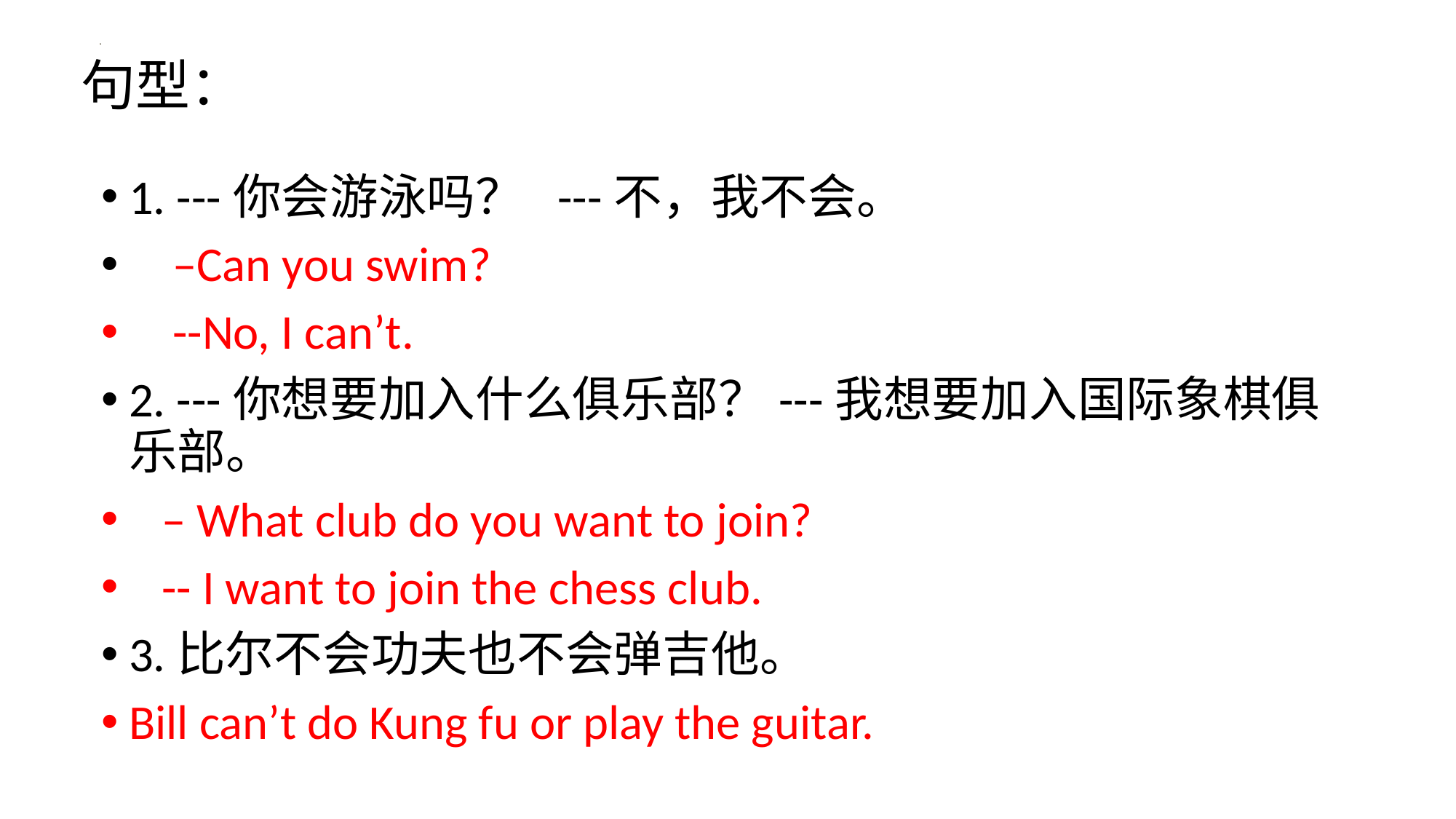

# 句型：
1. ---你会游泳吗？  ---不，我不会。
    –Can you swim?
    --No, I can’t.
2. ---你想要加入什么俱乐部？---我想要加入国际象棋俱乐部。
   – What club do you want to join?
   -- I want to join the chess club.
3.比尔不会功夫也不会弹吉他。
Bill can’t do Kung fu or play the guitar.